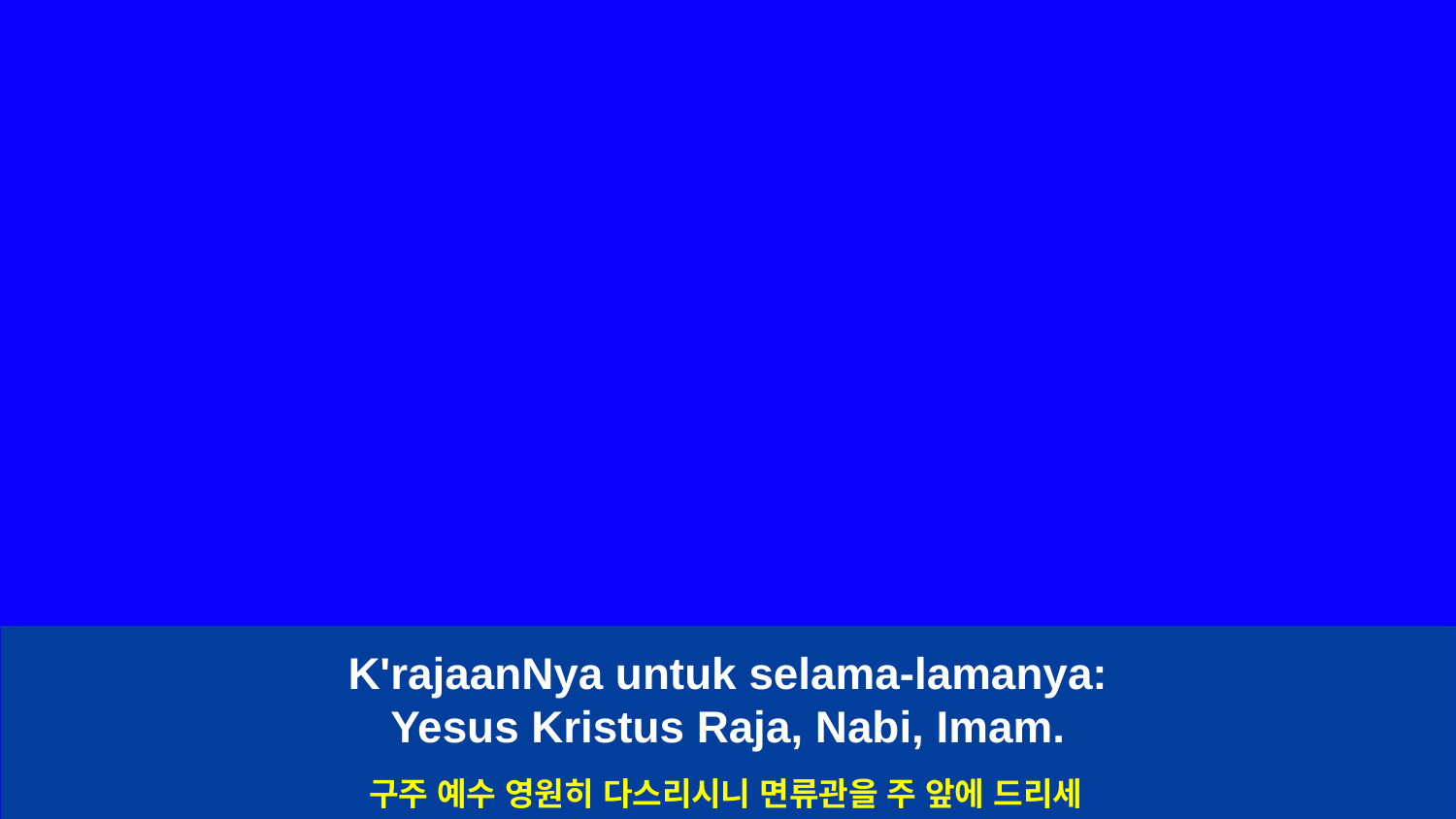

K'rajaanNya untuk selama-lamanya:
Yesus Kristus Raja, Nabi, Imam.
구주 예수 영원히 다스리시니 면류관을 주 앞에 드리세